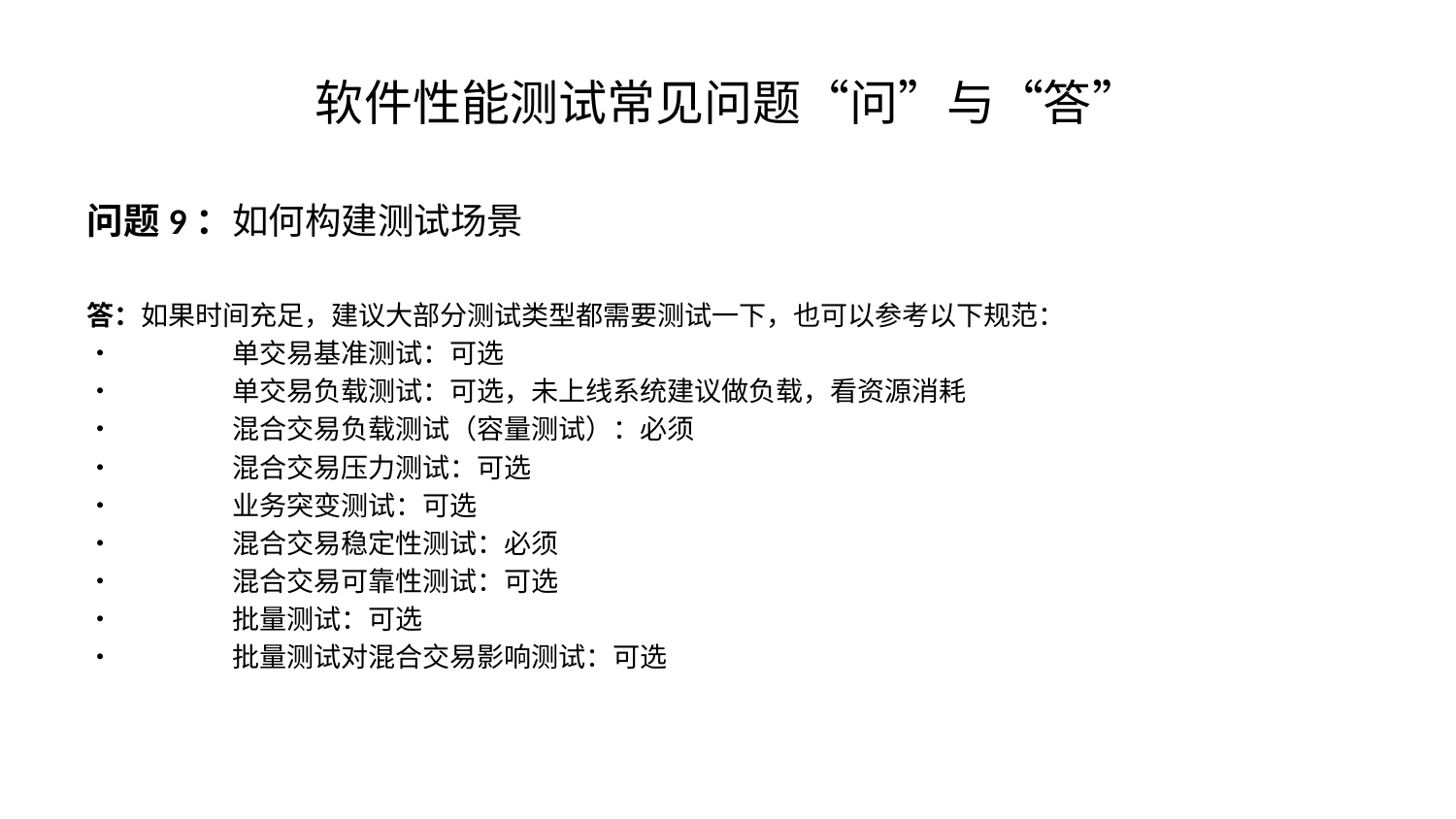

# 软件性能测试常见问题“问”与“答”
问题9：如何构建测试场景

答：如果时间充足，建议大部分测试类型都需要测试一下，也可以参考以下规范：
•	单交易基准测试：可选
•	单交易负载测试：可选，未上线系统建议做负载，看资源消耗
•	混合交易负载测试（容量测试）：必须
•	混合交易压力测试：可选
•	业务突变测试：可选
•	混合交易稳定性测试：必须
•	混合交易可靠性测试：可选
•	批量测试：可选
•	批量测试对混合交易影响测试：可选